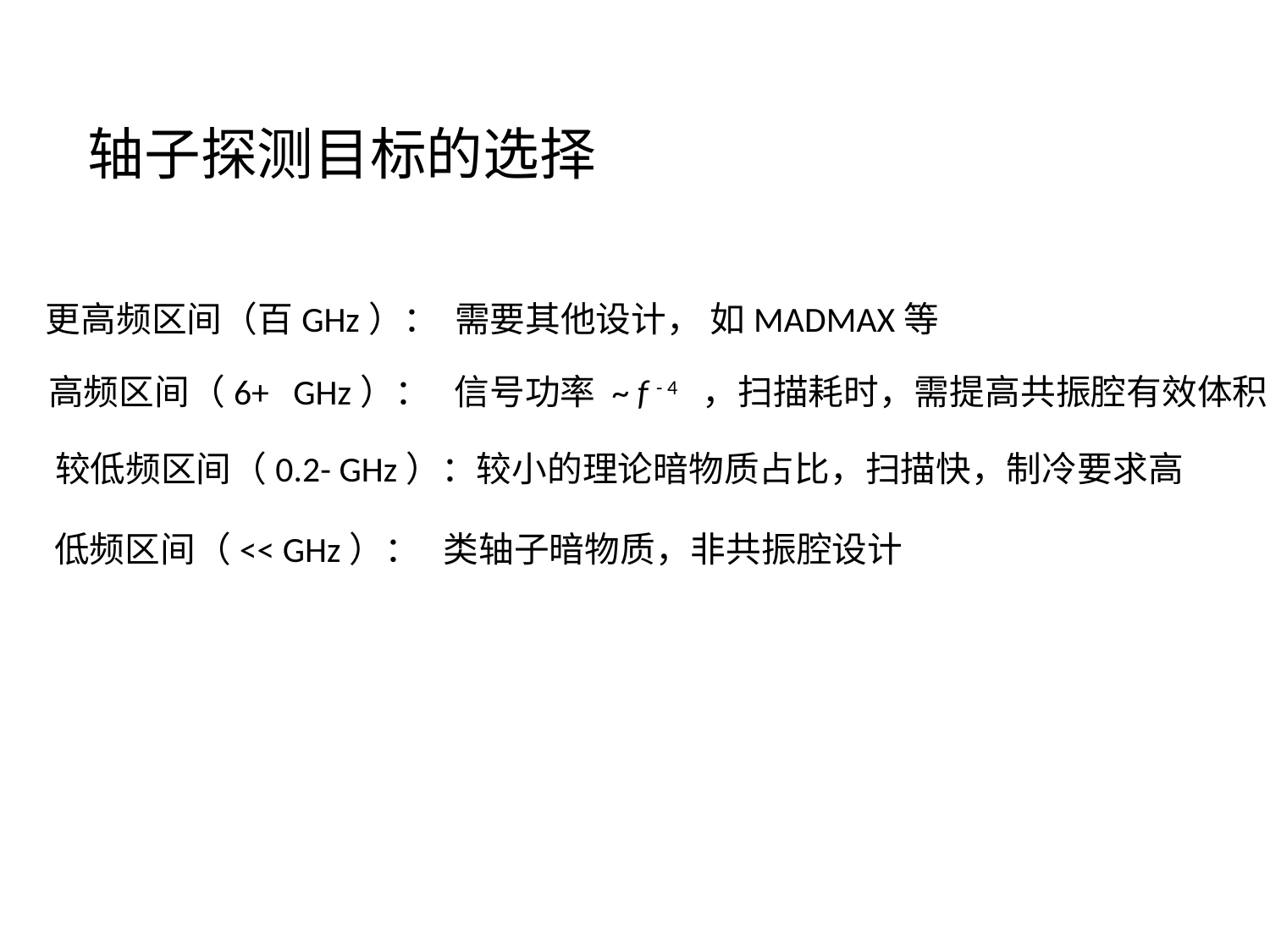

轴子探测目标的选择
更高频区间（百GHz）：  需要其他设计， 如MADMAX等
高频区间（6+   GHz）：   信号功率 ~ f - 4  ，扫描耗时，需提高共振腔有效体积
较低频区间（0.2- GHz）：较小的理论暗物质占比，扫描快，制冷要求高
低频区间（<< GHz）：   类轴子暗物质，非共振腔设计